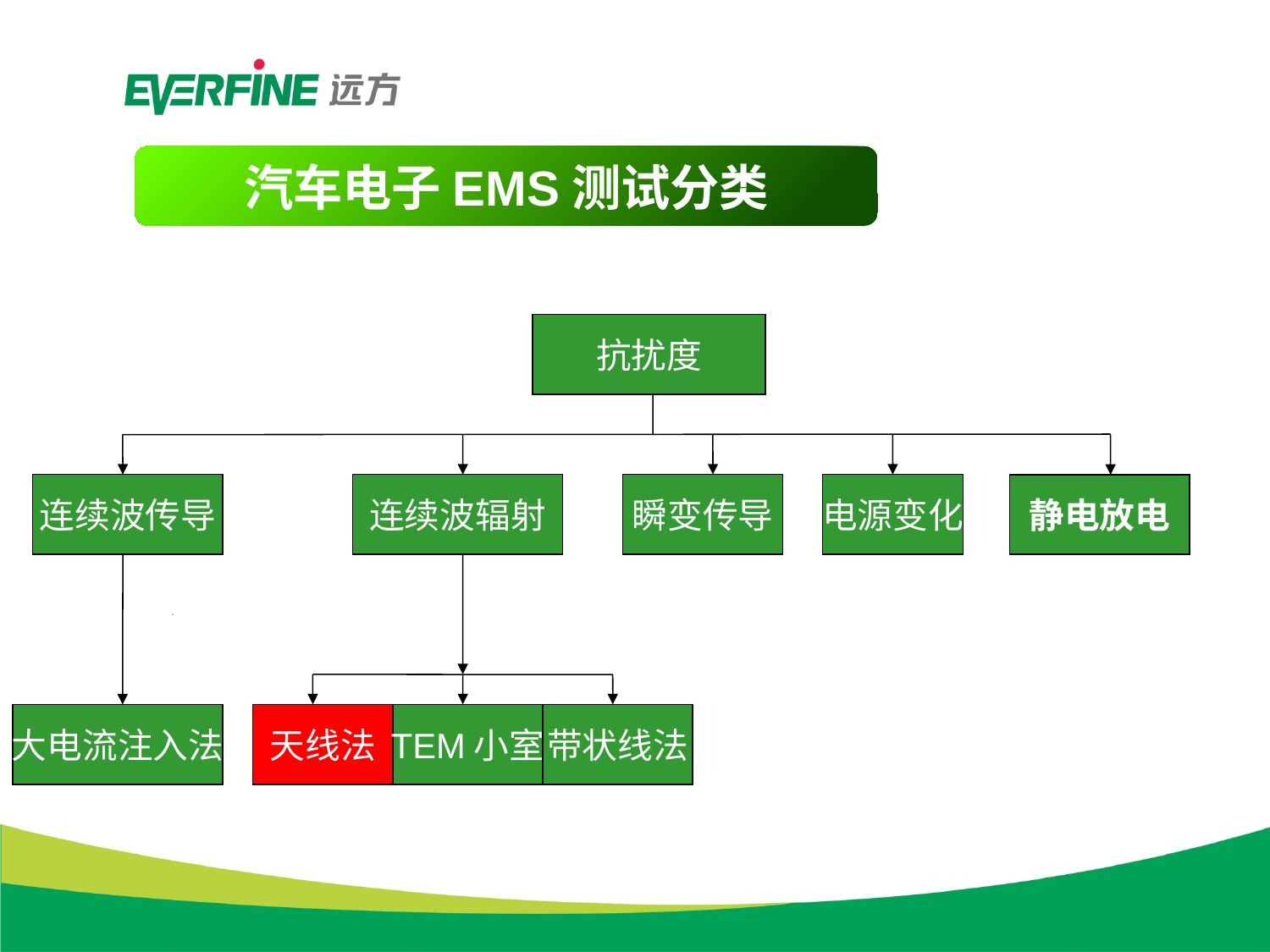

汽车电子EMS测试分类

抗扰度

连续波传导
连续波辐射
瞬变传导
电源变化
静电放电

大电流注入法
天线法
TEM小室
带状线法